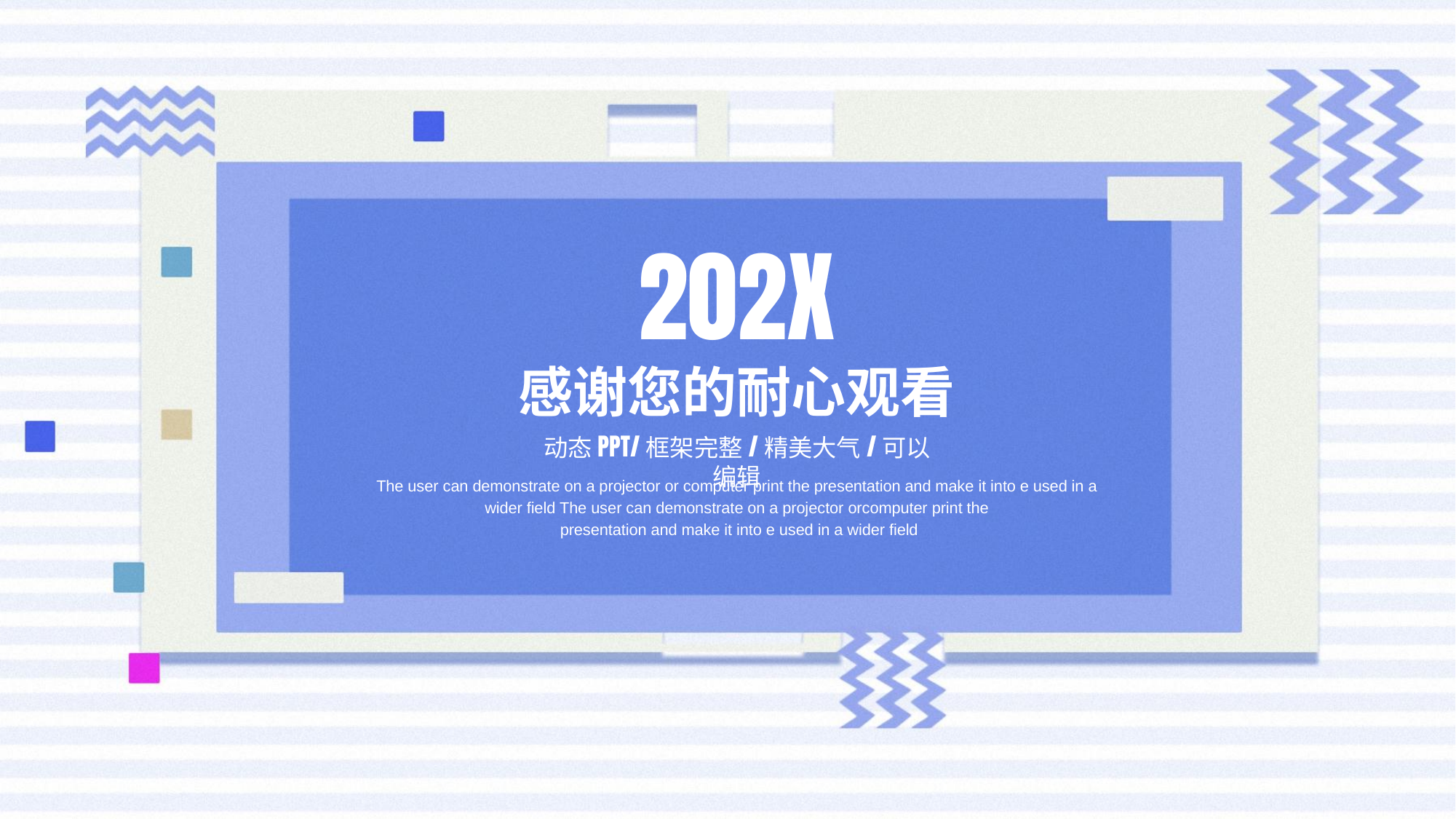

202X
感谢您的耐心观看
动态PPT/框架完整/精美大气/可以编辑
The user can demonstrate on a projector or computer print the presentation and make it into e used in a wider field The user can demonstrate on a projector orcomputer print the
 presentation and make it into e used in a wider field